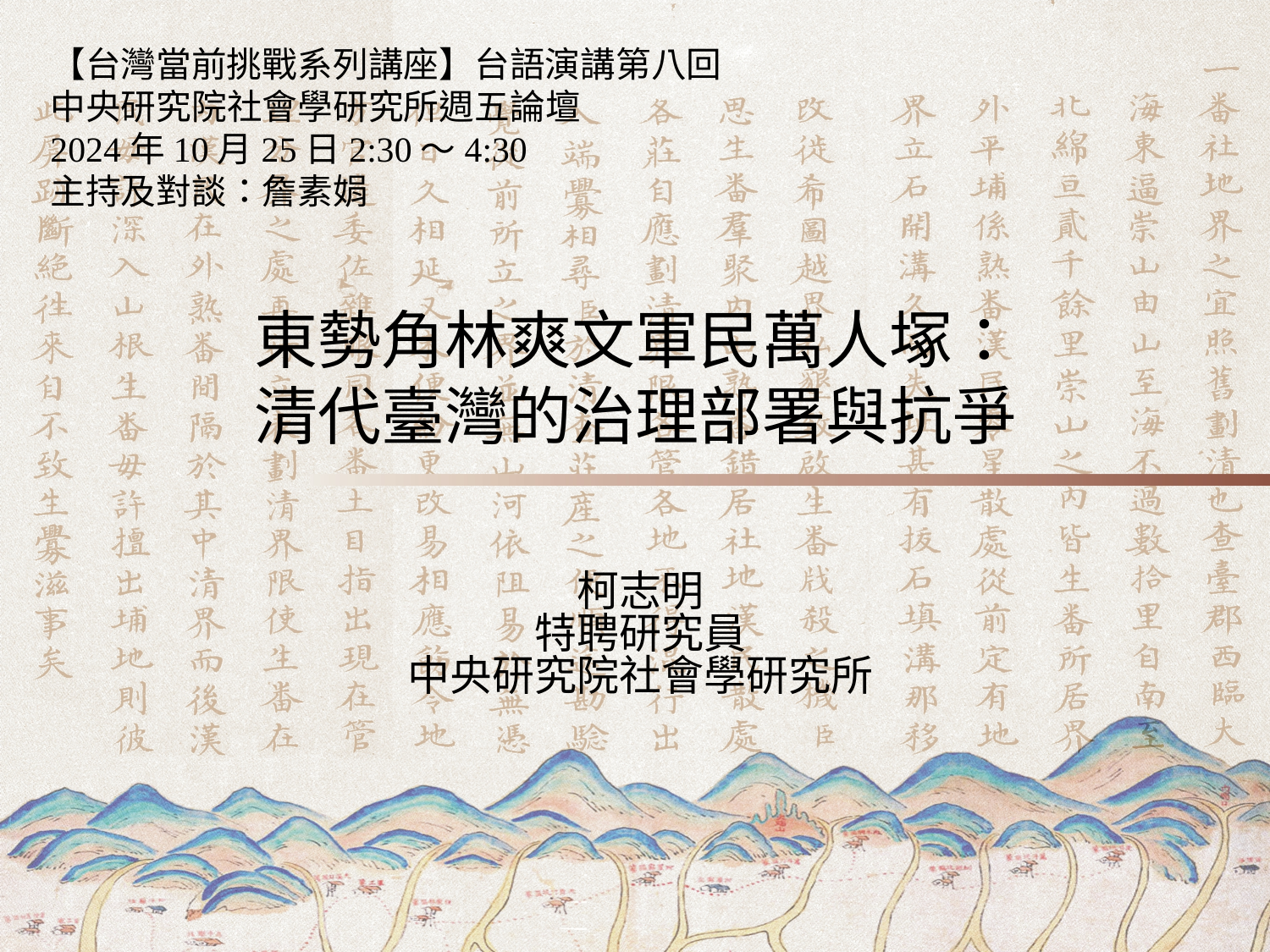

【台灣當前挑戰系列講座】台語演講第八回
中央研究院社會學研究所週五論壇
2024年10月25日2:30～4:30
主持及對談：詹素娟
# 東勢角林爽文軍民萬人塚： 清代臺灣的治理部署與抗爭
柯志明
特聘研究員
中央研究院社會學研究所